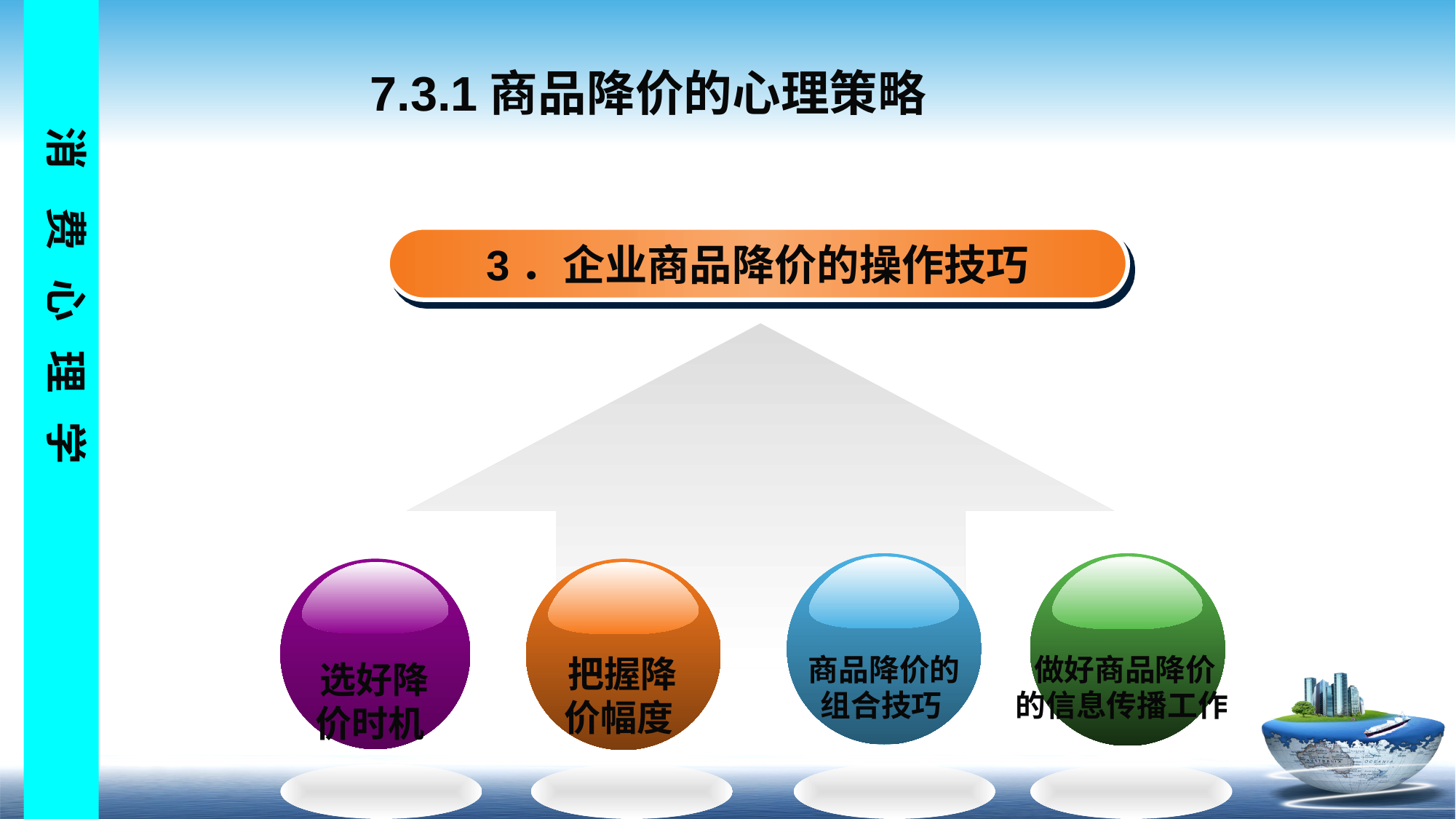

# 7.3.1商品降价的心理策略
3．企业商品降价的操作技巧

商品降价的组合技巧

做好商品降价
的信息传播工作

选好降
价时机

把握降
价幅度